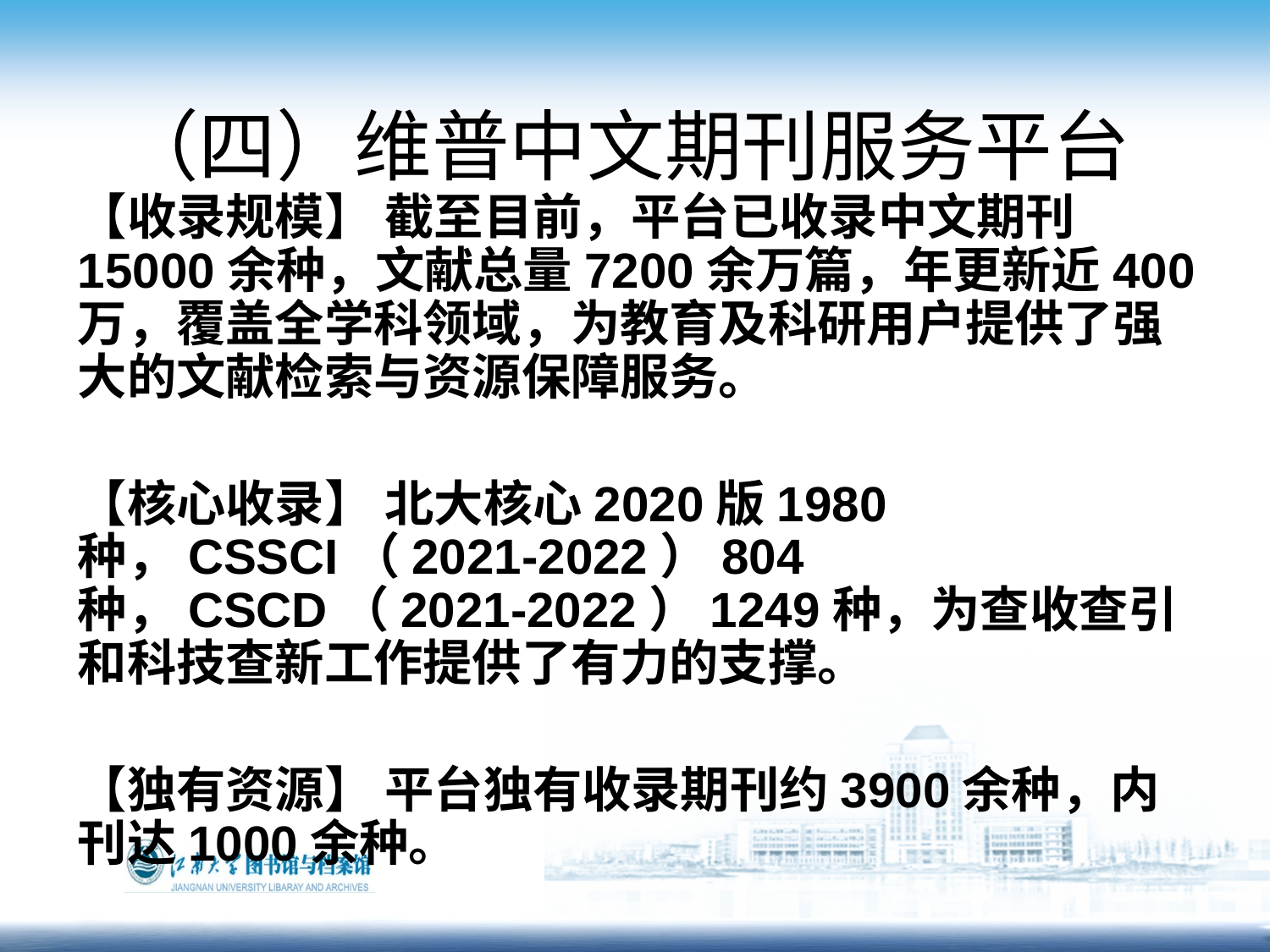

# （四）维普中文期刊服务平台
【收录规模】 截至目前，平台已收录中文期刊15000余种，文献总量7200余万篇，年更新近400万，覆盖全学科领域，为教育及科研用户提供了强大的文献检索与资源保障服务。

【核心收录】 北大核心2020版1980种，CSSCI（2021-2022）804种，CSCD（2021-2022）1249种，为查收查引和科技查新工作提供了有力的支撑。

【独有资源】 平台独有收录期刊约3900余种，内刊达1000余种。